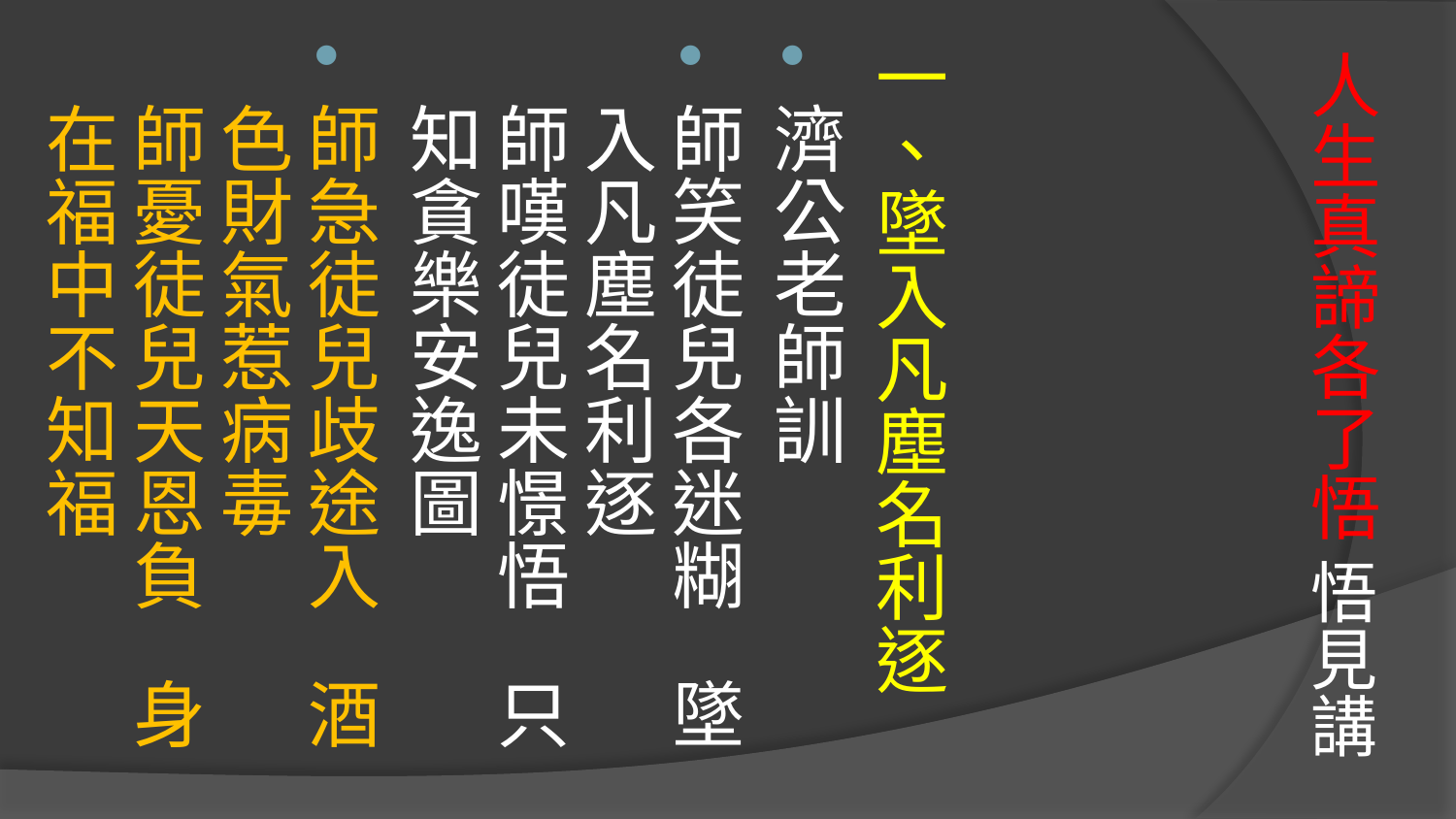

一、墜入凡塵名利逐
濟公老師訓
師笑徒兒各迷糊    墜入凡塵名利逐
師嘆徒兒未憬悟    只知貪樂安逸圖
師急徒兒歧途入    酒色財氣惹病毒
師憂徒兒天恩負    身在福中不知福
# 人生真諦各了悟 悟見講